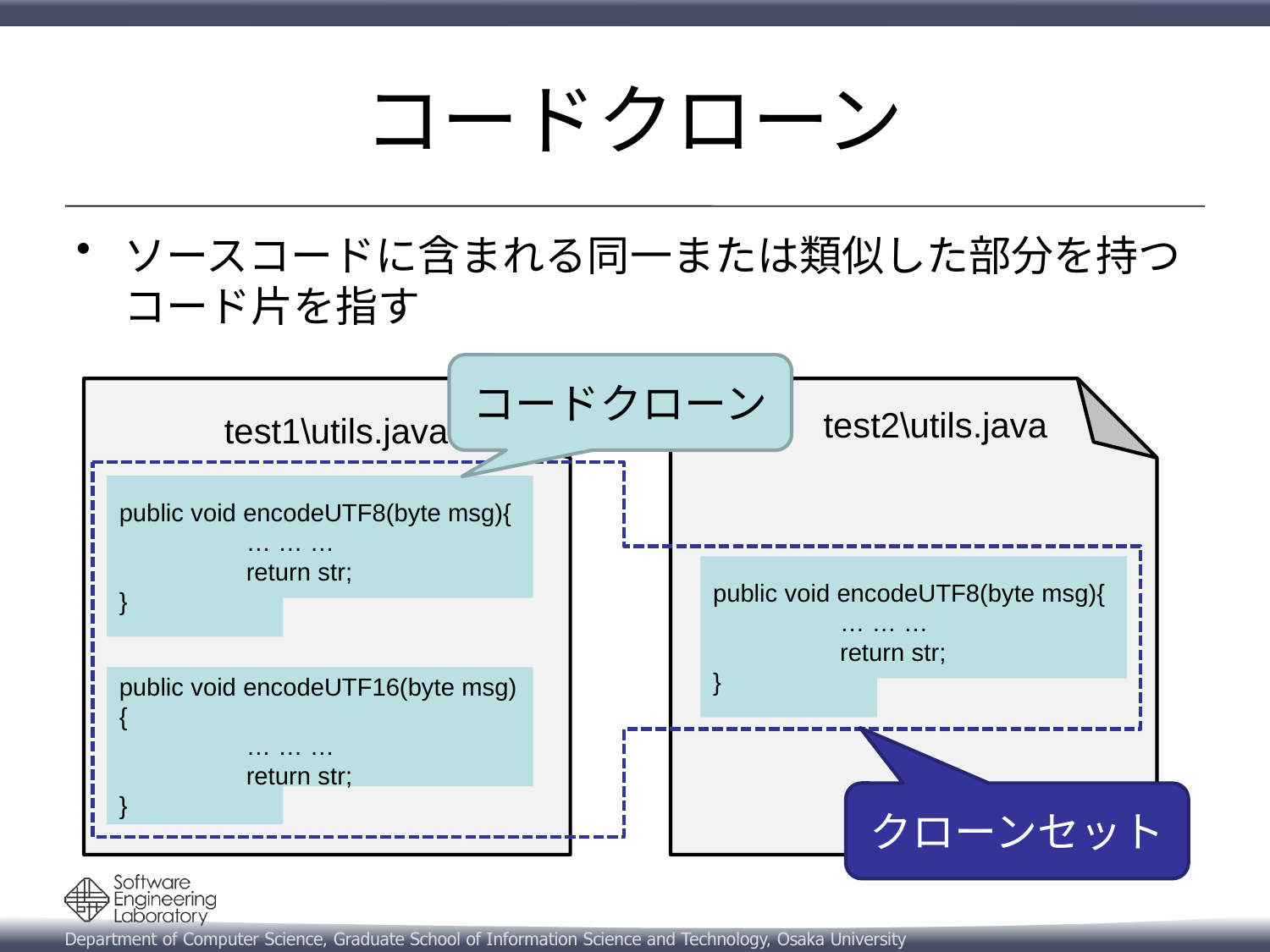

# コードクローン
ソースコードに含まれる同一または類似した部分を持つコード片を指す
コードクローン

test2\utils.java
test1\utils.java

public void encodeUTF8(byte msg){
	… … …
	return str;
}
public void encodeUTF8(byte msg){
	… … …
	return str;
}
public void encodeUTF16(byte msg){
	… … …
	return str;
}
クローンセット